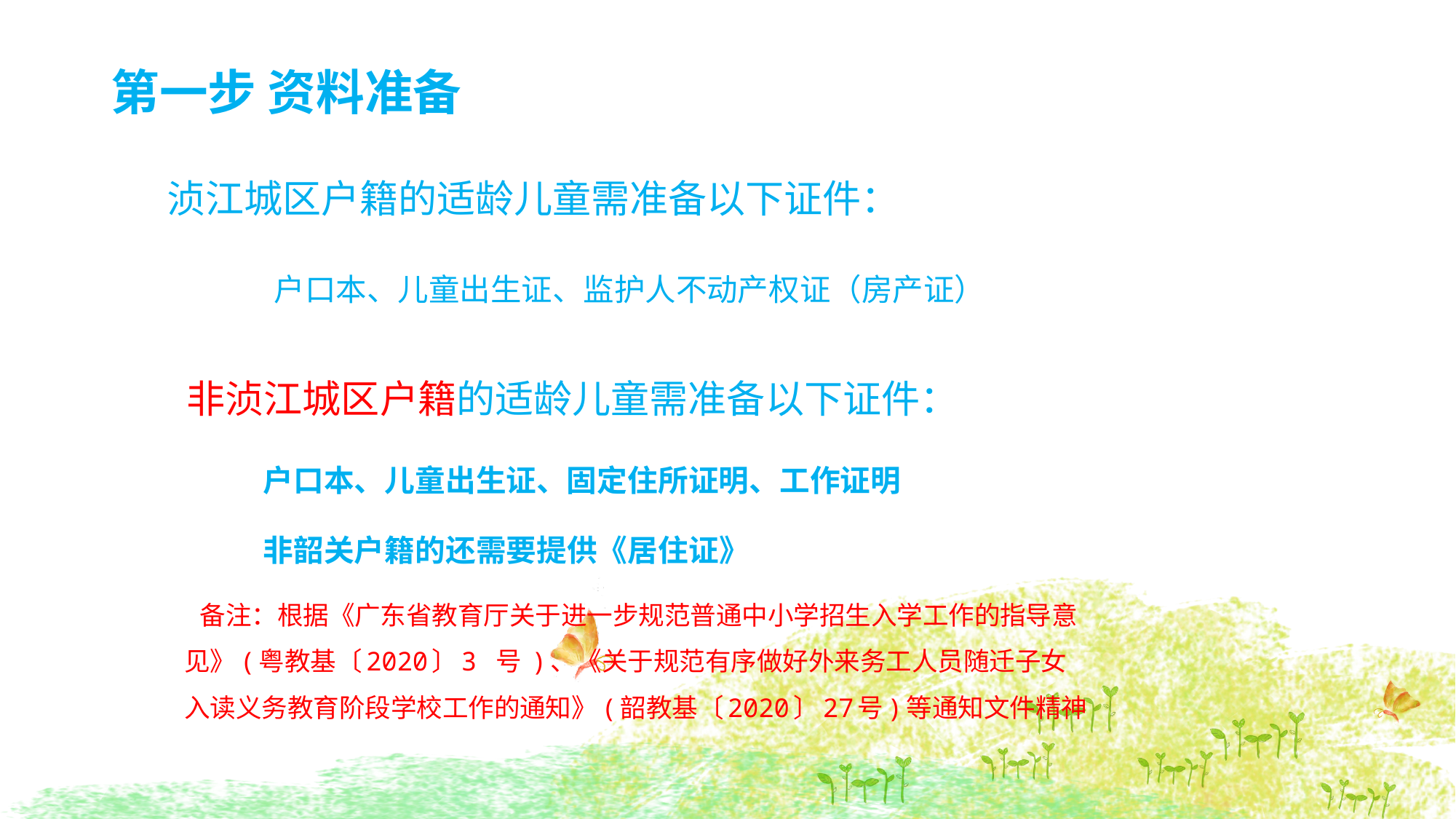

# 第一步 资料准备
  浈江城区户籍的适龄儿童需准备以下证件：

  户口本、儿童出生证、监护人不动产权证（房产证）

  非浈江城区户籍的适龄儿童需准备以下证件：

户口本、儿童出生证、固定住所证明、工作证明
非韶关户籍的还需要提供《居住证》

  备注：根据《广东省教育厅关于进一步规范普通中小学招生入学工作的指导意见》(粤教基〔2020〕3 号 )、《关于规范有序做好外来务工人员随迁子女入读义务教育阶段学校工作的通知》(韶教基〔2020〕27号)等通知文件精神